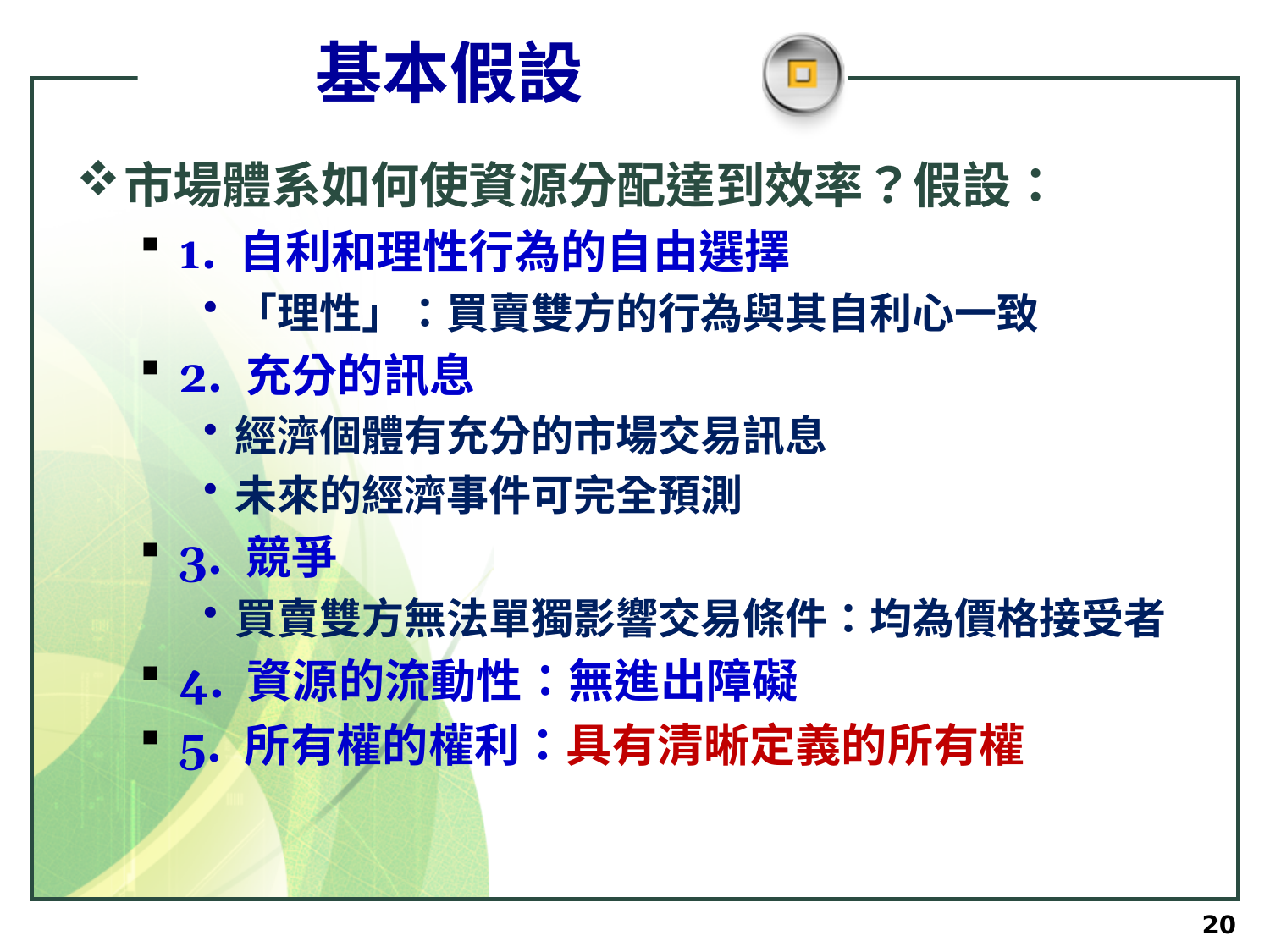

# 基本假設
市場體系如何使資源分配達到效率？假設：
1. 自利和理性行為的自由選擇
「理性」：買賣雙方的行為與其自利心一致
2. 充分的訊息
經濟個體有充分的市場交易訊息
未來的經濟事件可完全預測
3. 競爭
買賣雙方無法單獨影響交易條件：均為價格接受者
4. 資源的流動性：無進出障礙
5. 所有權的權利：具有清晰定義的所有權

20